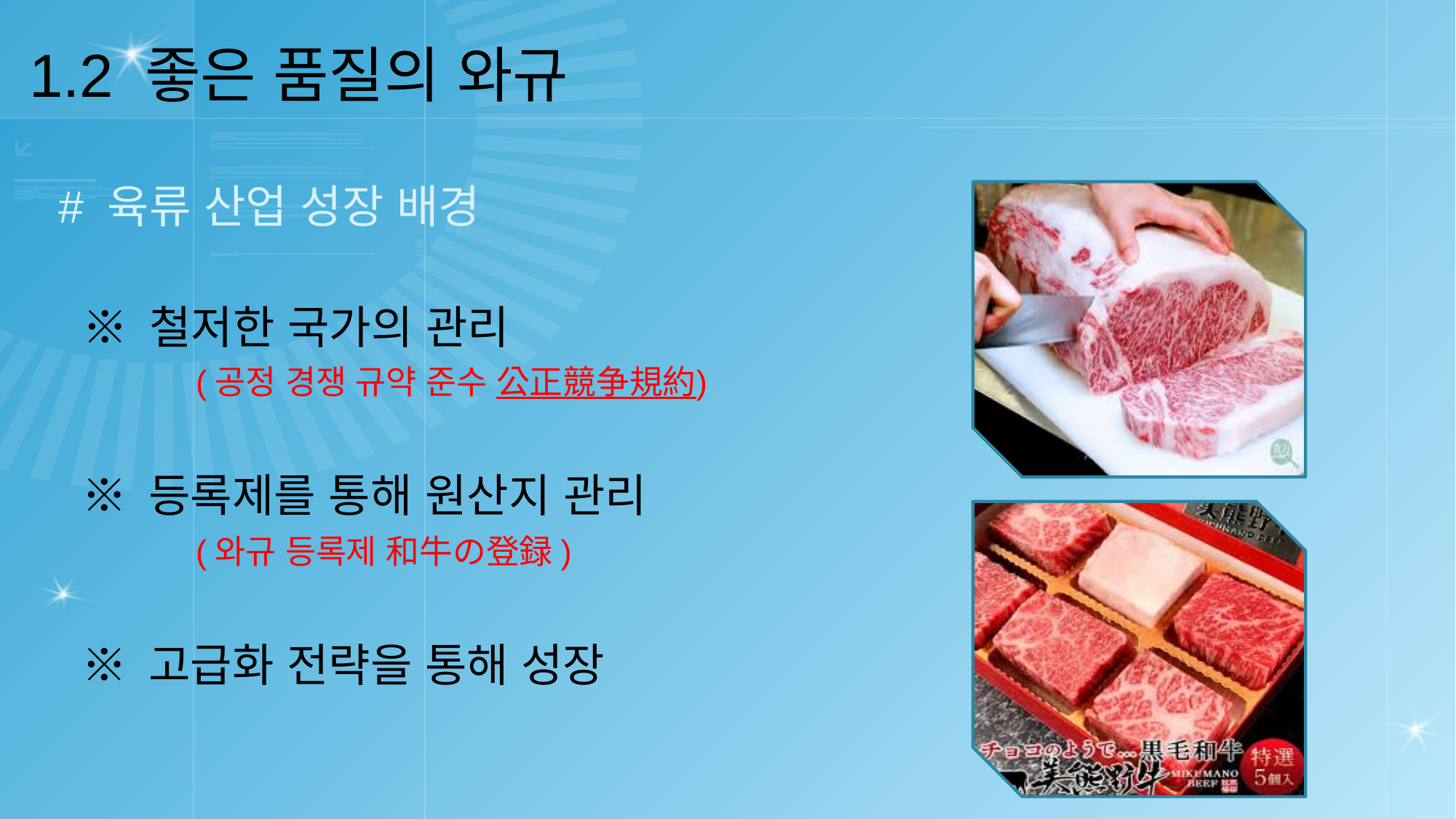

1.2 좋은 품질의 와규
# 육류 산업 성장 배경

※ 철저한 국가의 관리
(공정 경쟁 규약 준수 公正競争規約)
※ 등록제를 통해 원산지 관리

(와규 등록제 和牛の登録)
※ 고급화 전략을 통해 성장